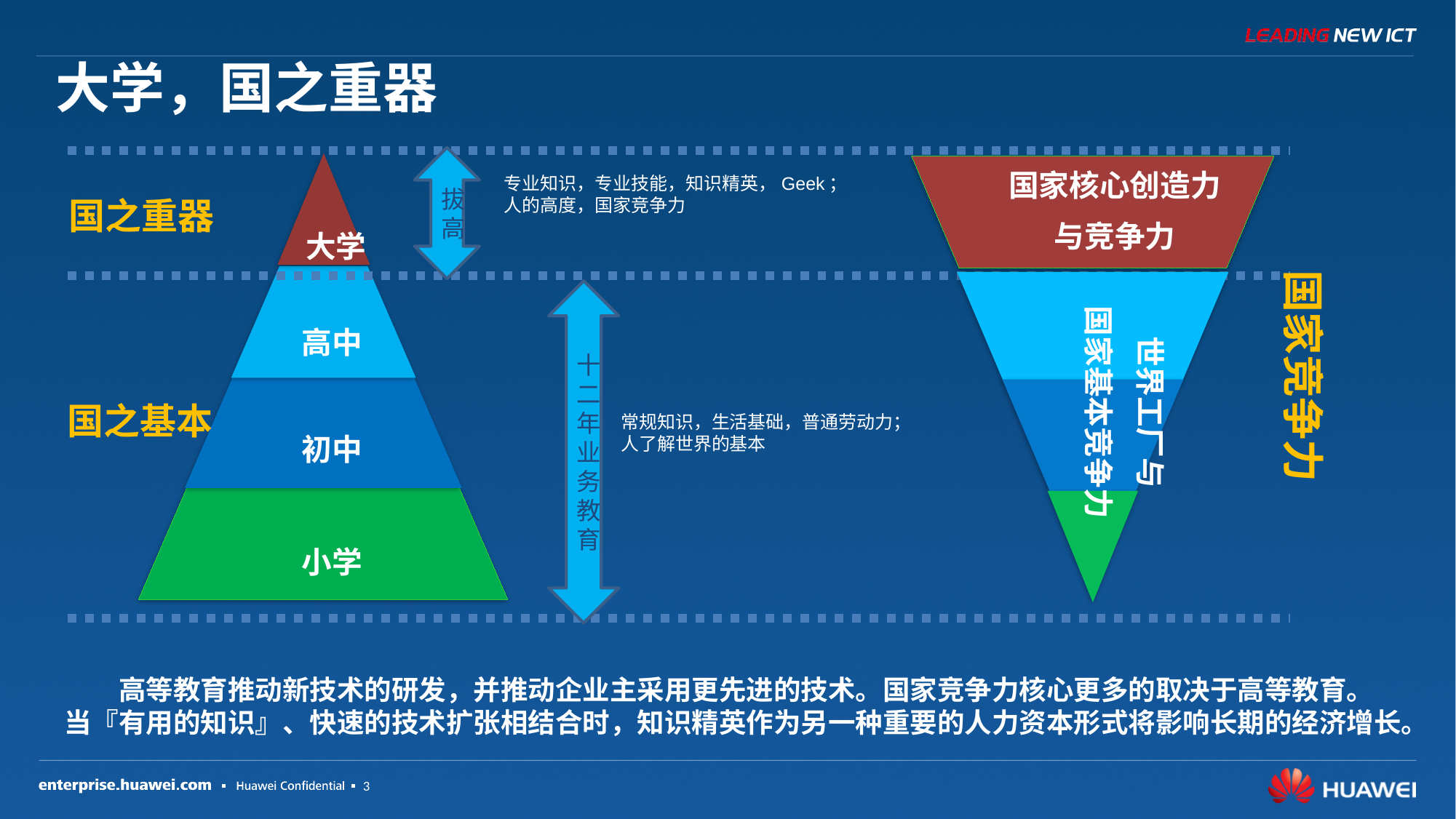

大学，国之重器
拔高

国家核心创造力
与竞争力
专业知识，专业技能，知识精英，Geek；
人的高度，国家竞争力
国之重器
大学
国家竞争力
十二年业务教育
世界工厂与
国家基本竞争力
高中
国之基本
常规知识，生活基础，普通劳动力；
人了解世界的基本
初中
小学
高等教育推动新技术的研发，并推动企业主采用更先进的技术。国家竞争力核心更多的取决于高等教育。
当『有用的知识』、快速的技术扩张相结合时，知识精英作为另一种重要的人力资本形式将影响长期的经济增长。